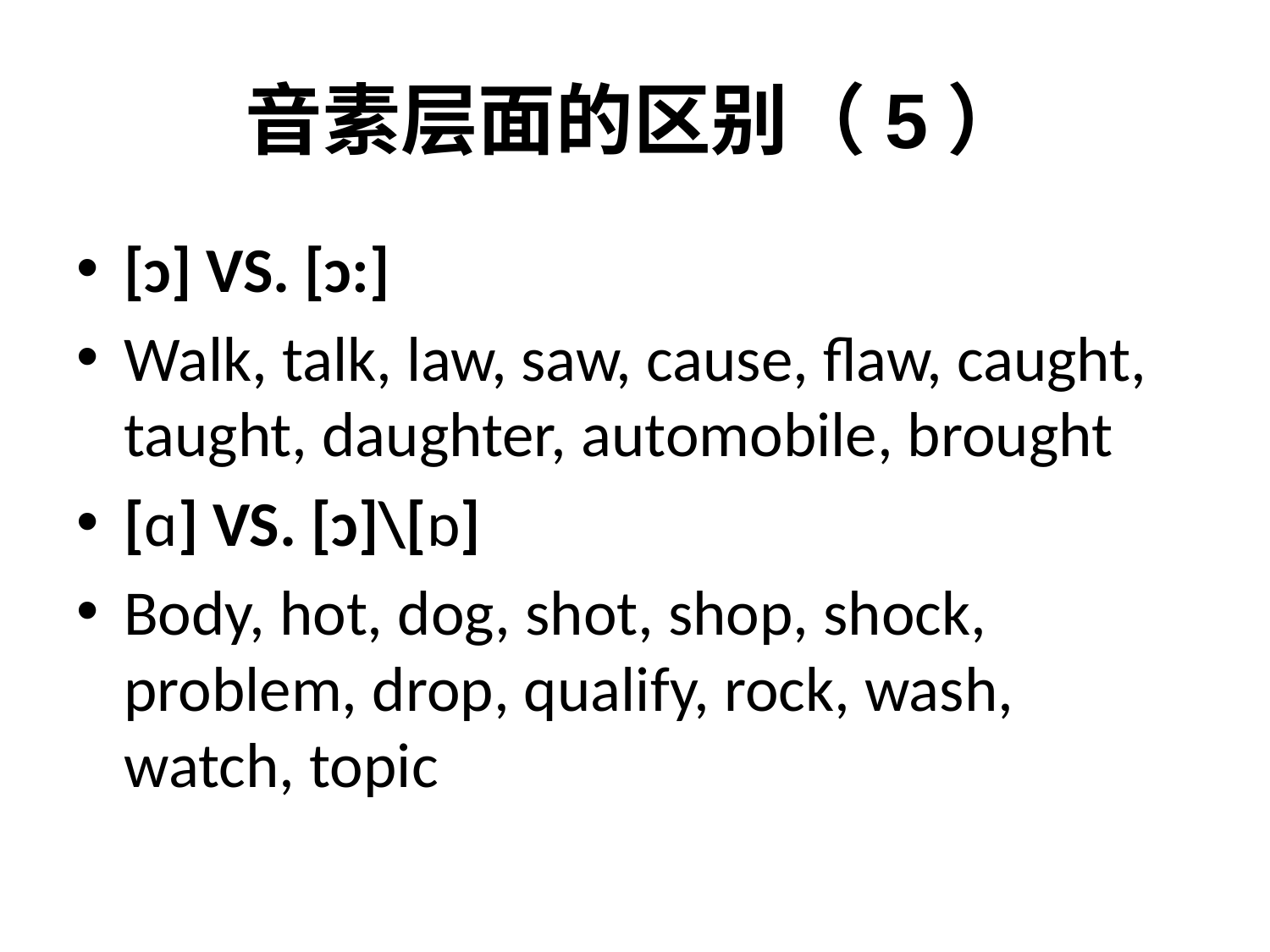

# 音素层面的区别（5）
[ɔ] VS. [ɔ:]
Walk, talk, law, saw, cause, flaw, caught, taught, daughter, automobile, brought
[ɑ] VS. [ɔ]\[ɒ]
Body, hot, dog, shot, shop, shock, problem, drop, qualify, rock, wash, watch, topic